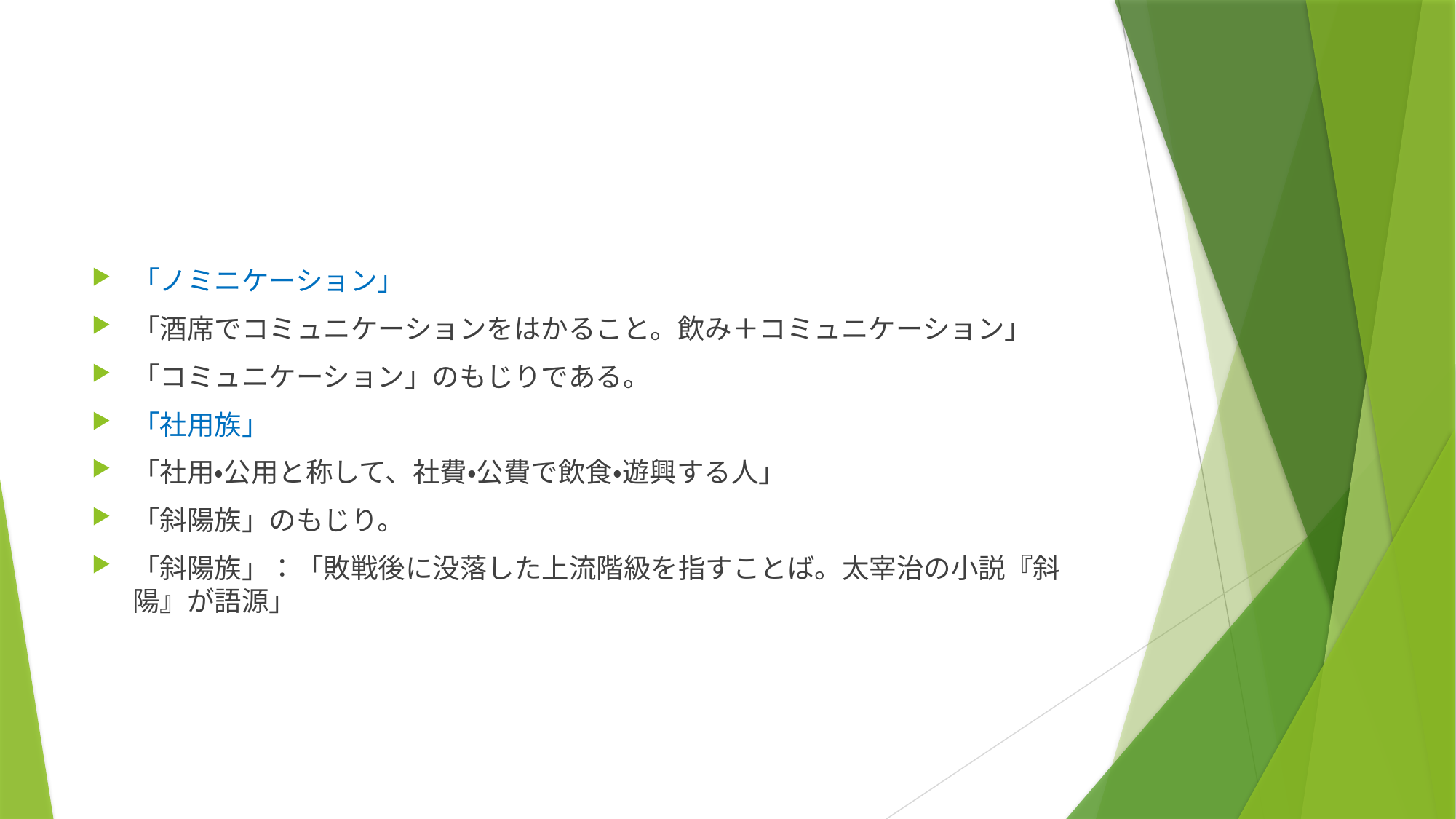

#
「ノミニケーション」
「酒席でコミュニケーションをはかること。飲み＋コミュニケーション」
「コミュニケーション」のもじりである。
「社用族」
「社用・公用と称して、社費・公費で飲食・遊興する人」
「斜陽族」のもじり。
「斜陽族」：「敗戦後に没落した上流階級を指すことば。太宰治の小説『斜陽』が語源」